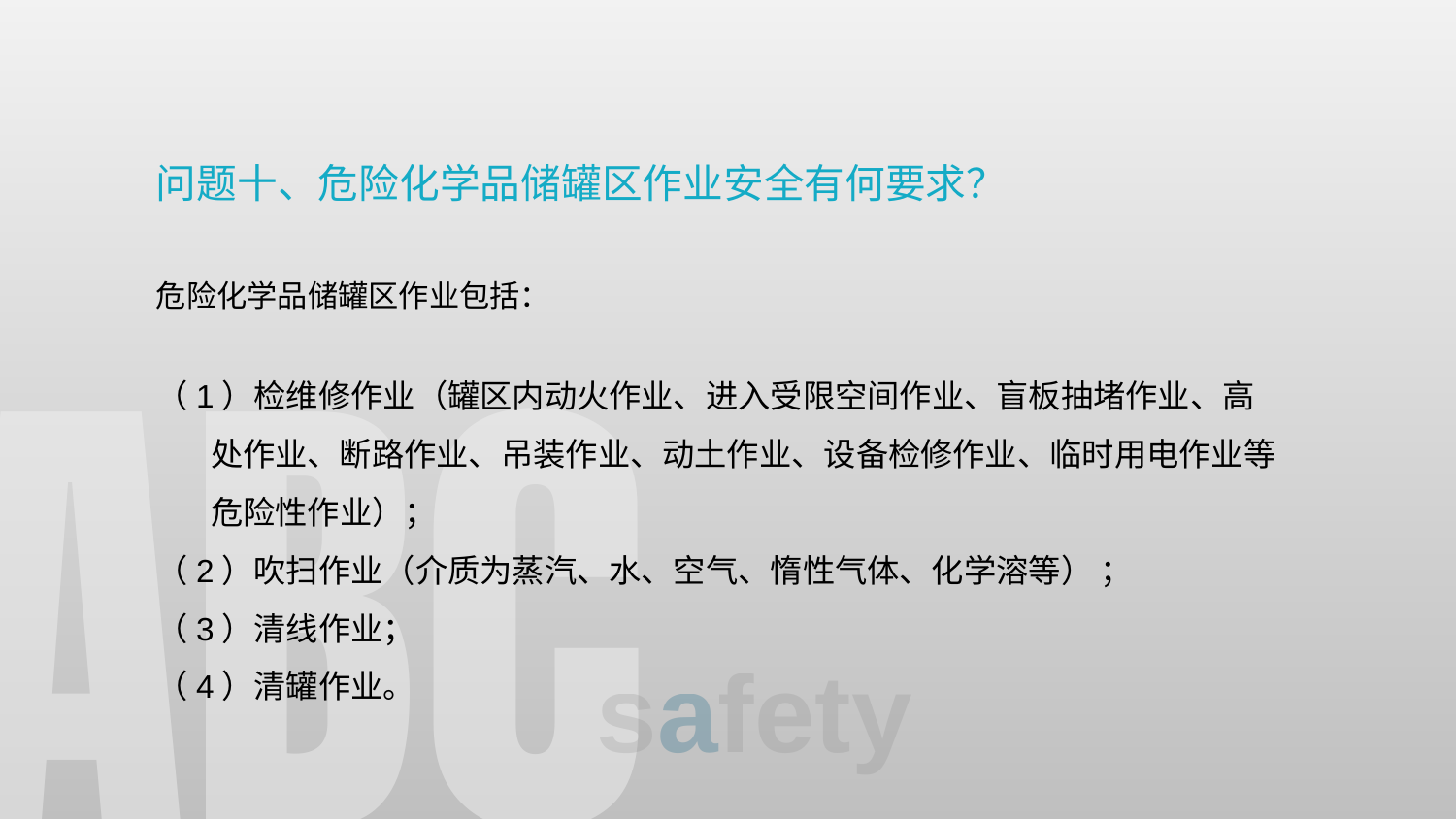

问题十、危险化学品储罐区作业安全有何要求？
危险化学品储罐区作业包括：
（1）检维修作业（罐区内动火作业、进入受限空间作业、盲板抽堵作业、高处作业、断路作业、吊装作业、动土作业、设备检修作业、临时用电作业等危险性作业）；
（2）吹扫作业（介质为蒸汽、水、空气、惰性气体、化学溶等） ；
（3）清线作业；
（4）清罐作业。